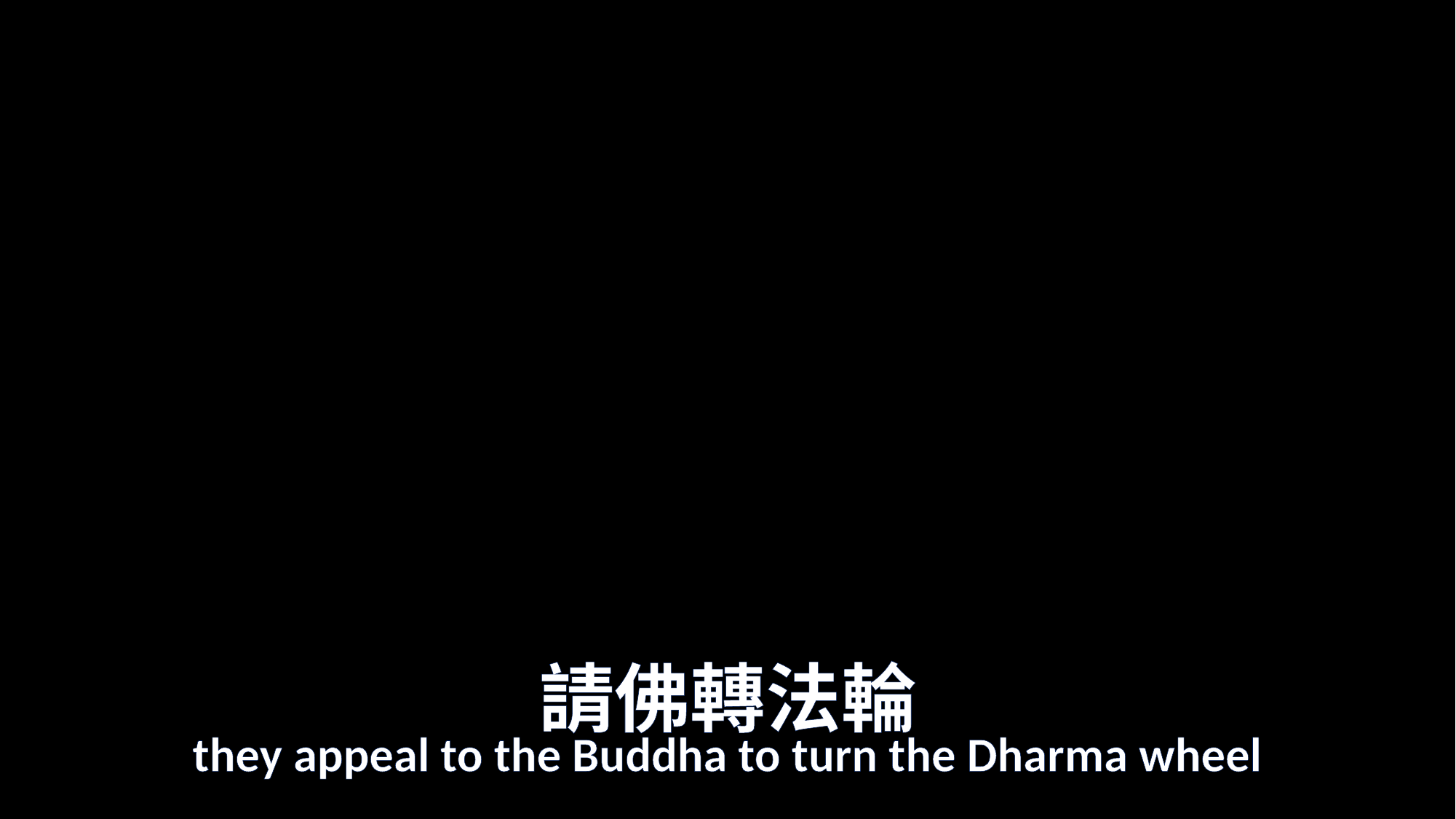

# 請佛轉法輪
they appeal to the Buddha to turn the Dharma wheel